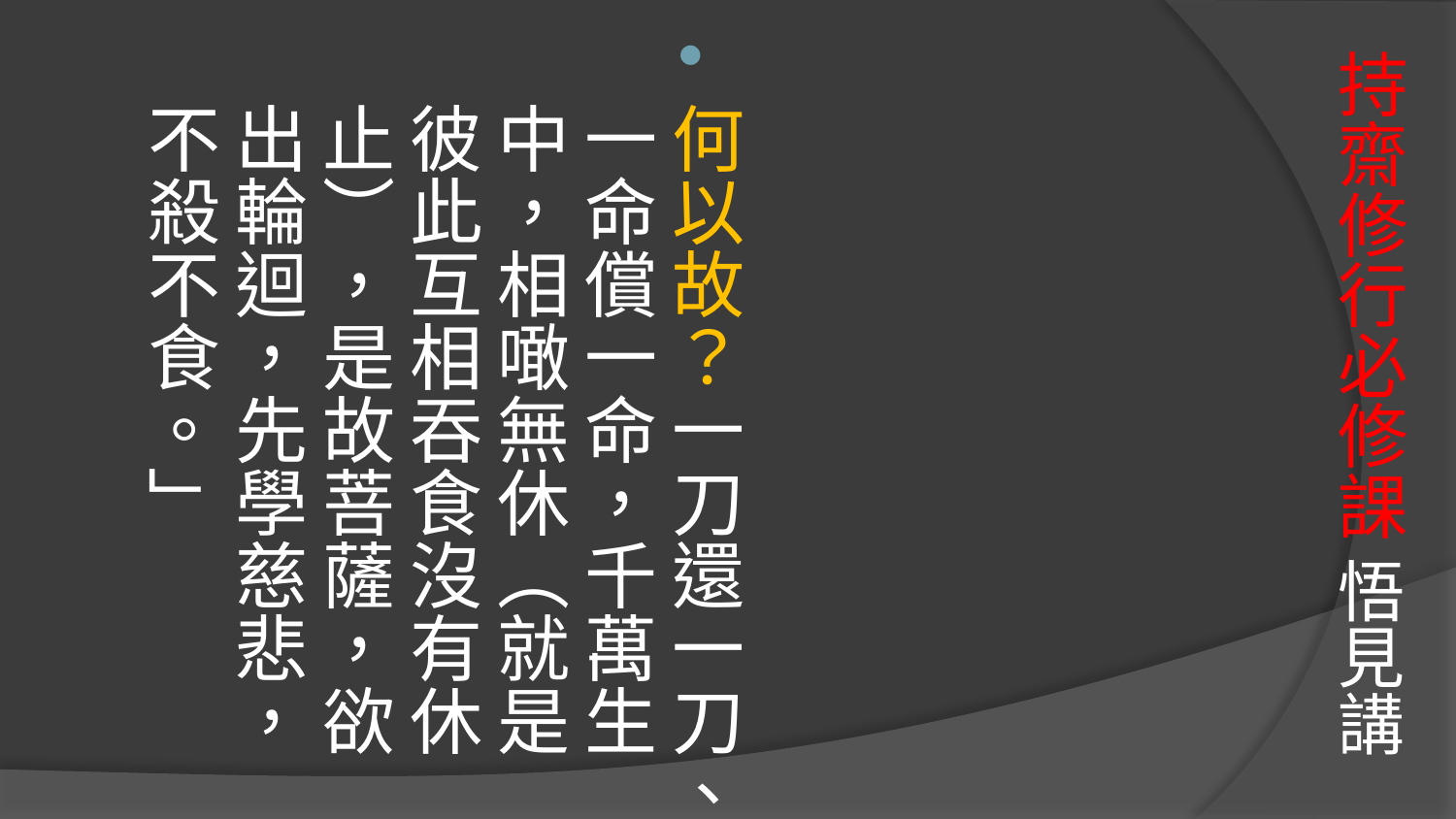

# 持齋修行必修課 悟見講
何以故？一刀還一刀、一命償一命，千萬生中，相噉無休（就是彼此互相吞食沒有休止），是故菩薩，欲出輪迴，先學慈悲，不殺不食。」